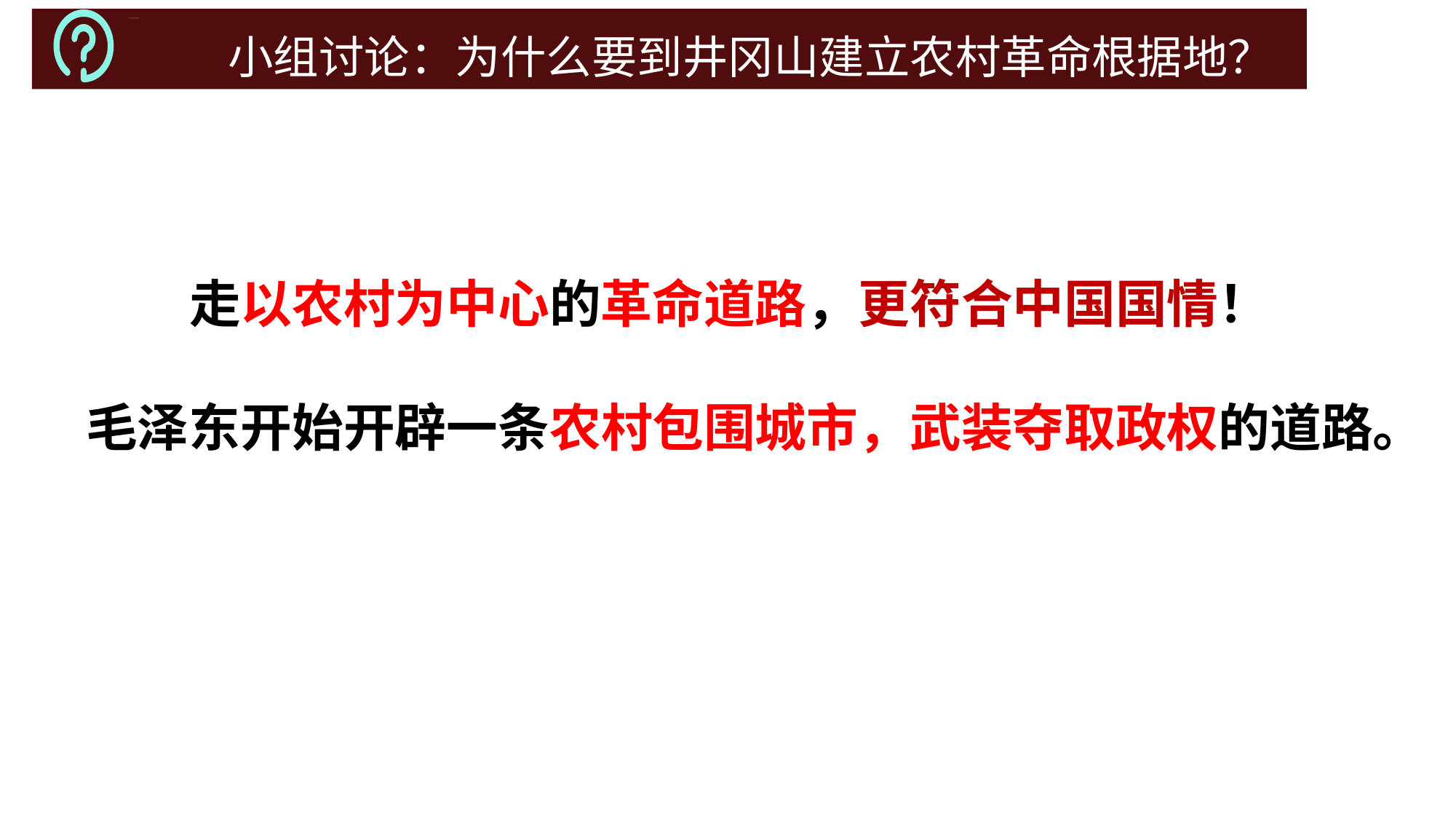

小组讨论：为什么要到井冈山建立农村革命根据地？
走以农村为中心的革命道路，更符合中国国情！

毛泽东开始开辟一条农村包围城市，武装夺取政权的道路。